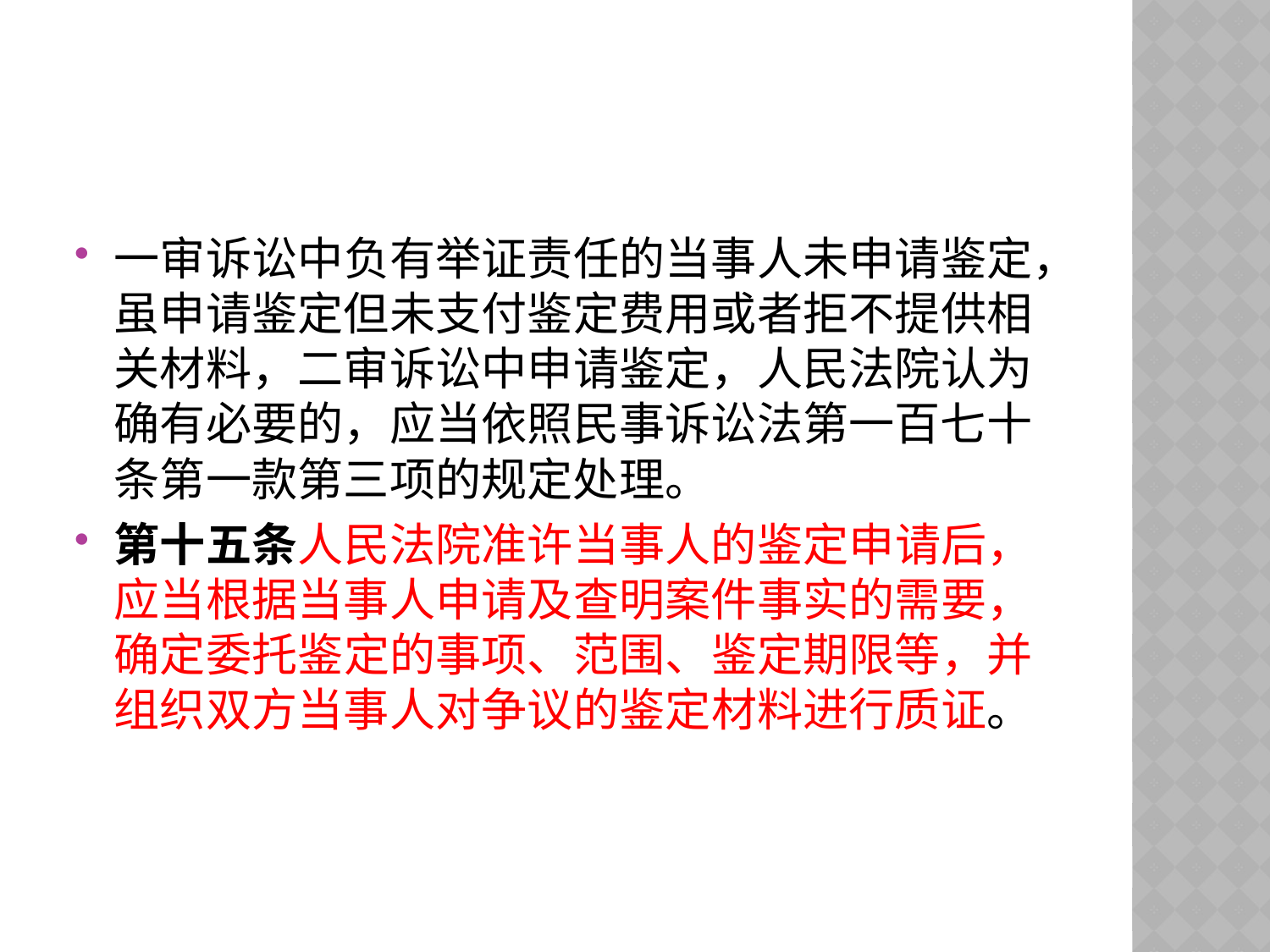

#
一审诉讼中负有举证责任的当事人未申请鉴定，虽申请鉴定但未支付鉴定费用或者拒不提供相关材料，二审诉讼中申请鉴定，人民法院认为确有必要的，应当依照民事诉讼法第一百七十条第一款第三项的规定处理。
第十五条人民法院准许当事人的鉴定申请后，应当根据当事人申请及查明案件事实的需要，确定委托鉴定的事项、范围、鉴定期限等，并组织双方当事人对争议的鉴定材料进行质证。